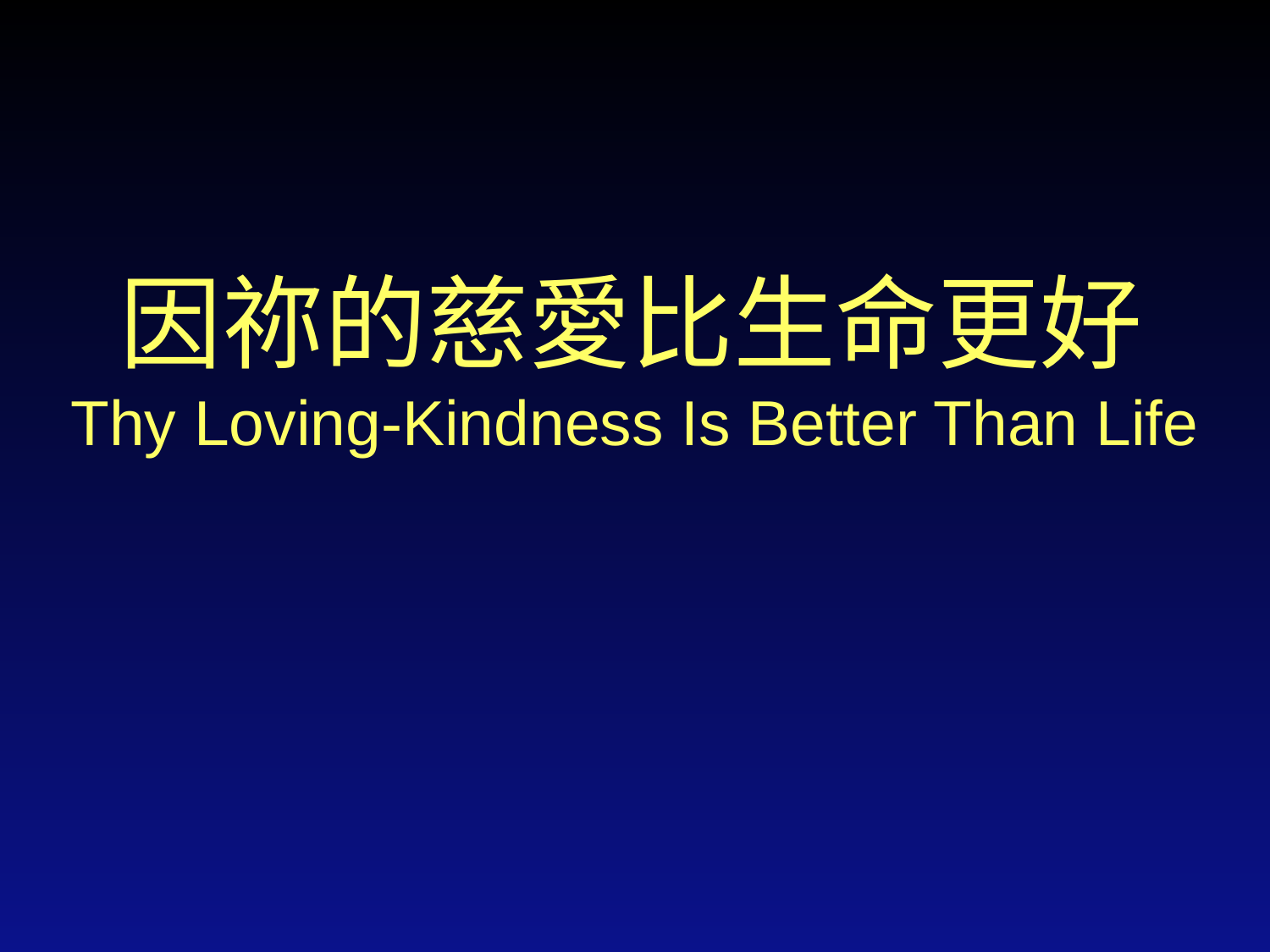

# 因祢的慈愛比生命更好 Thy Loving-Kindness Is Better Than Life